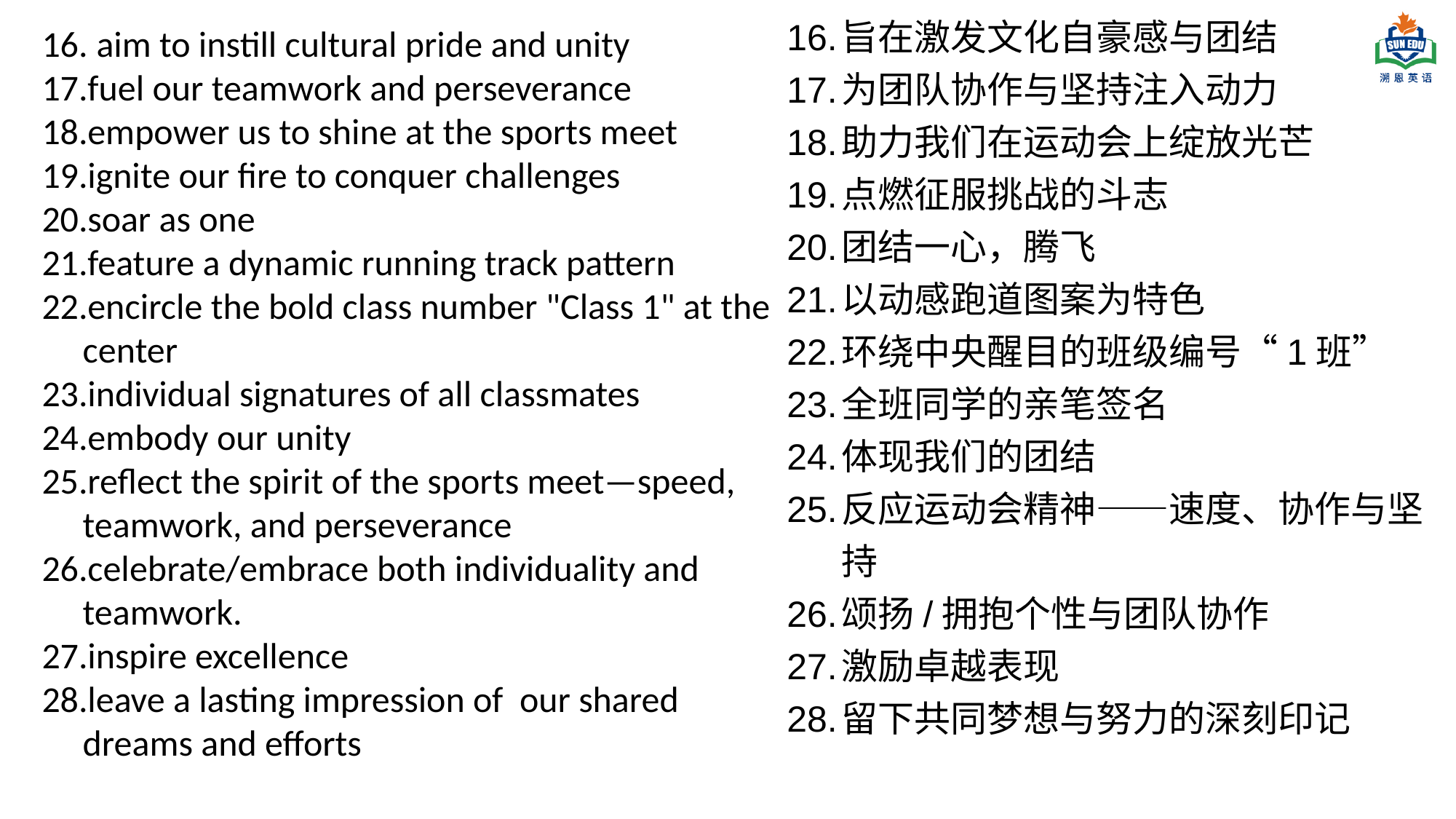

旨在激发文化自豪感与团结
为团队协作与坚持注入动力
助力我们在运动会上绽放光芒
点燃征服挑战的斗志
团结一心，腾飞
以动感跑道图案为特色
环绕中央醒目的班级编号“1班”
全班同学的亲笔签名
体现我们的团结
反应运动会精神——速度、协作与坚持
颂扬/拥抱个性与团队协作
激励卓越表现
留下共同梦想与努力的深刻印记
aim to instill cultural pride and unity
fuel our teamwork and perseverance
empower us to shine at the sports meet
ignite our fire to conquer challenges
soar as one
feature a dynamic running track pattern
encircle the bold class number "Class 1" at the center
individual signatures of all classmates
embody our unity
reflect the spirit of the sports meet—speed, teamwork, and perseverance
celebrate/embrace both individuality and teamwork.
inspire excellence
leave a lasting impression of  our shared dreams and efforts